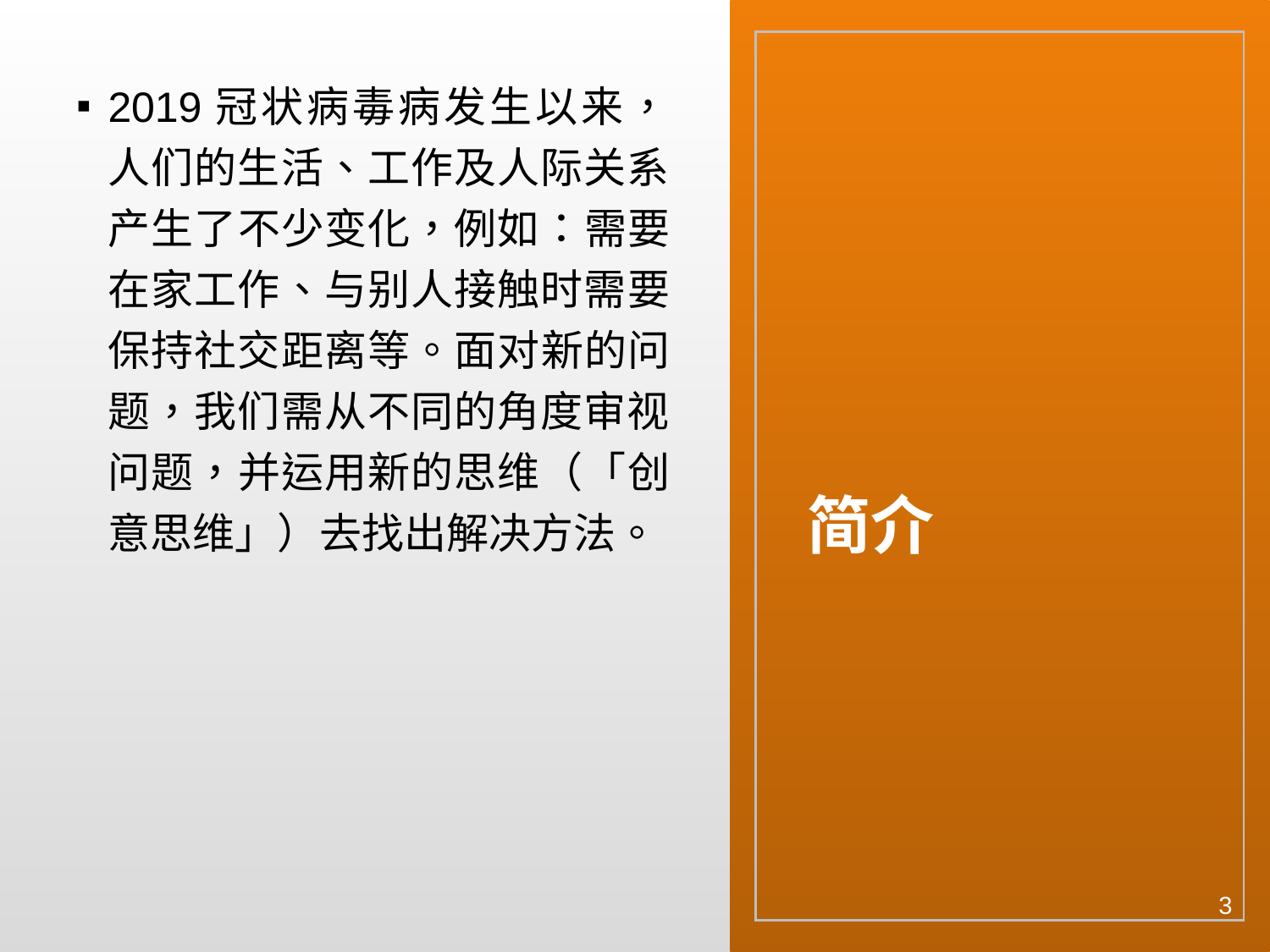

2019冠状病毒病发生以来，人们的生活、工作及人际关系产生了不少变化，例如：需要在家工作、与别人接触时需要保持社交距离等。面对新的问题，我们需从不同的角度审视问题，并运用新的思维（「创意思维」）去找出解决方法。
# 简介

3